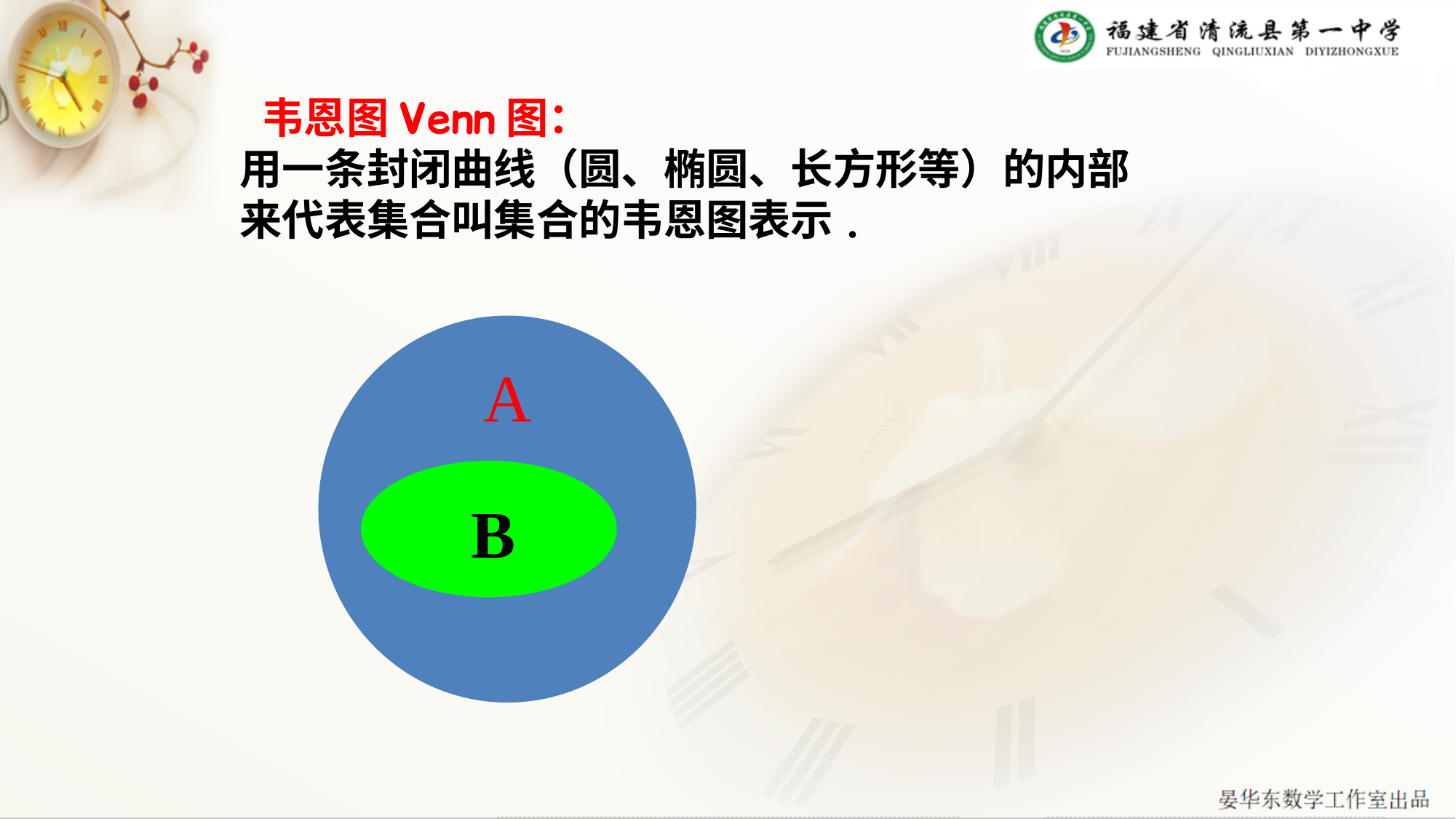

韦恩图Venn图：
用一条封闭曲线（圆、椭圆、长方形等）的内部来代表集合叫集合的韦恩图表示.

A

B